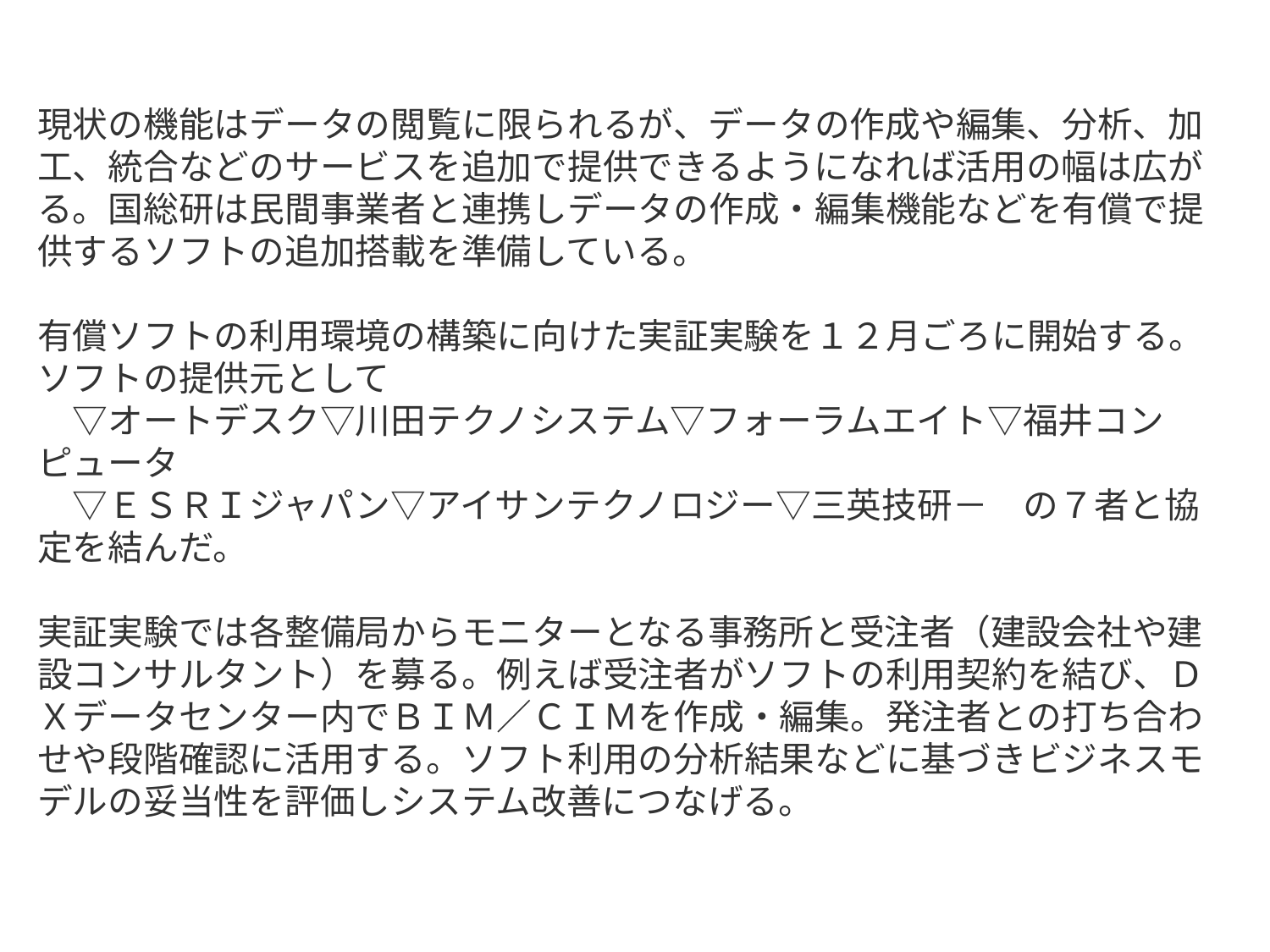

現状の機能はデータの閲覧に限られるが、データの作成や編集、分析、加工、統合などのサービスを追加で提供できるようになれば活用の幅は広がる。国総研は民間事業者と連携しデータの作成・編集機能などを有償で提供するソフトの追加搭載を準備している。
有償ソフトの利用環境の構築に向けた実証実験を１２月ごろに開始する。
ソフトの提供元として
　▽オートデスク▽川田テクノシステム▽フォーラムエイト▽福井コンピュータ
　▽ＥＳＲＩジャパン▽アイサンテクノロジー▽三英技研－　の７者と協定を結んだ。
実証実験では各整備局からモニターとなる事務所と受注者（建設会社や建設コンサルタント）を募る。例えば受注者がソフトの利用契約を結び、ＤＸデータセンター内でＢＩＭ／ＣＩＭを作成・編集。発注者との打ち合わせや段階確認に活用する。ソフト利用の分析結果などに基づきビジネスモデルの妥当性を評価しシステム改善につなげる。